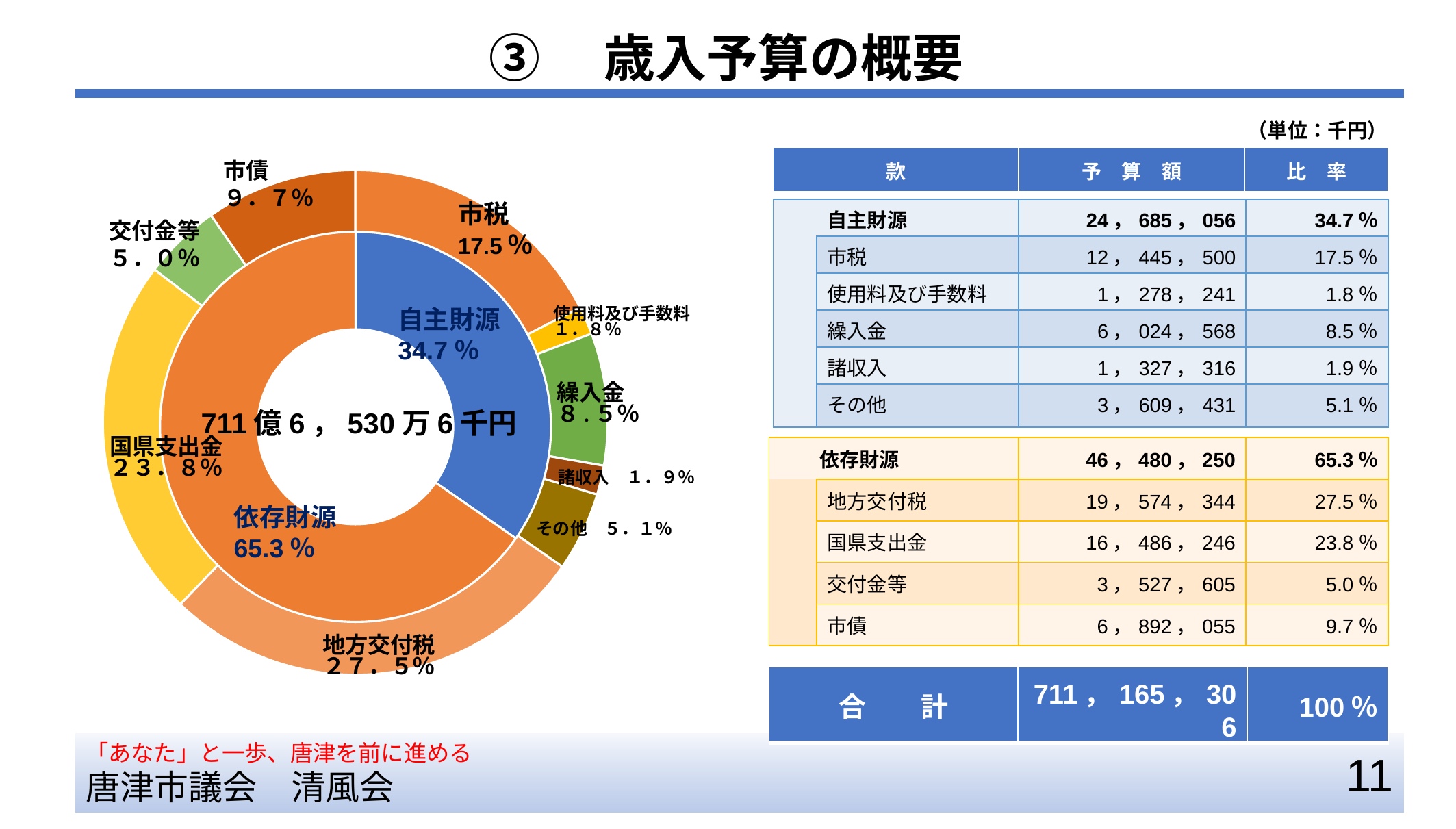

# ③　歳入予算の概要
（単位：千円）

### Chart

| Category | 令和４年度 |
|---|---|
| 市税 | 12445500.0 |
| 使用料及び手数料 | 1278241.0 |
| 繰入金 | 6024568.0 |
| 諸収入 | 1327316.0 |
| その他 | 3609431.0 |
|  | None |
| 地方交付税 | 19574344.0 |
| 国県支出金 | 16486246.0 |
| 交付金等 | 3527605.0 |
| 市債 | 6892055.0 |
|  | 0.0 |
| 款 | 予　算　額 | 比　率 |
| --- | --- | --- |
市債
９．７％
市税
17.5％
|  | 自主財源 | 24，685，056 | 34.7％ |
| --- | --- | --- | --- |
|  | 市税 | 12，445，500 | 17.5％ |
|  | 使用料及び手数料 | 1，278，241 | 1.8％ |
|  | 繰入金 | 6，024，568 | 8.5％ |
|  | 諸収入 | 1，327，316 | 1.9％ |
|  | その他 | 3，609，431 | 5.1％ |
交付金等
５．０％

### Chart

| Category |  |
|---|---|
自主財源
34.7％
711億6，530万6千円
| 依存財源 |  | 46，480，250 | 65.3％ |
| --- | --- | --- | --- |
|  | 地方交付税 | 19，574，344 | 27.5％ |
|  | 国県支出金 | 16，486，246 | 23.8％ |
|  | 交付金等 | 3，527，605 | 5.0％ |
|  | 市債 | 6，892，055 | 9.7％ |
依存財源
65.3％
| 合　　計 | 711，165，306 | 100％ |
| --- | --- | --- |
「あなた」と一歩、唐津を前に進める
唐津市議会　清風会
11